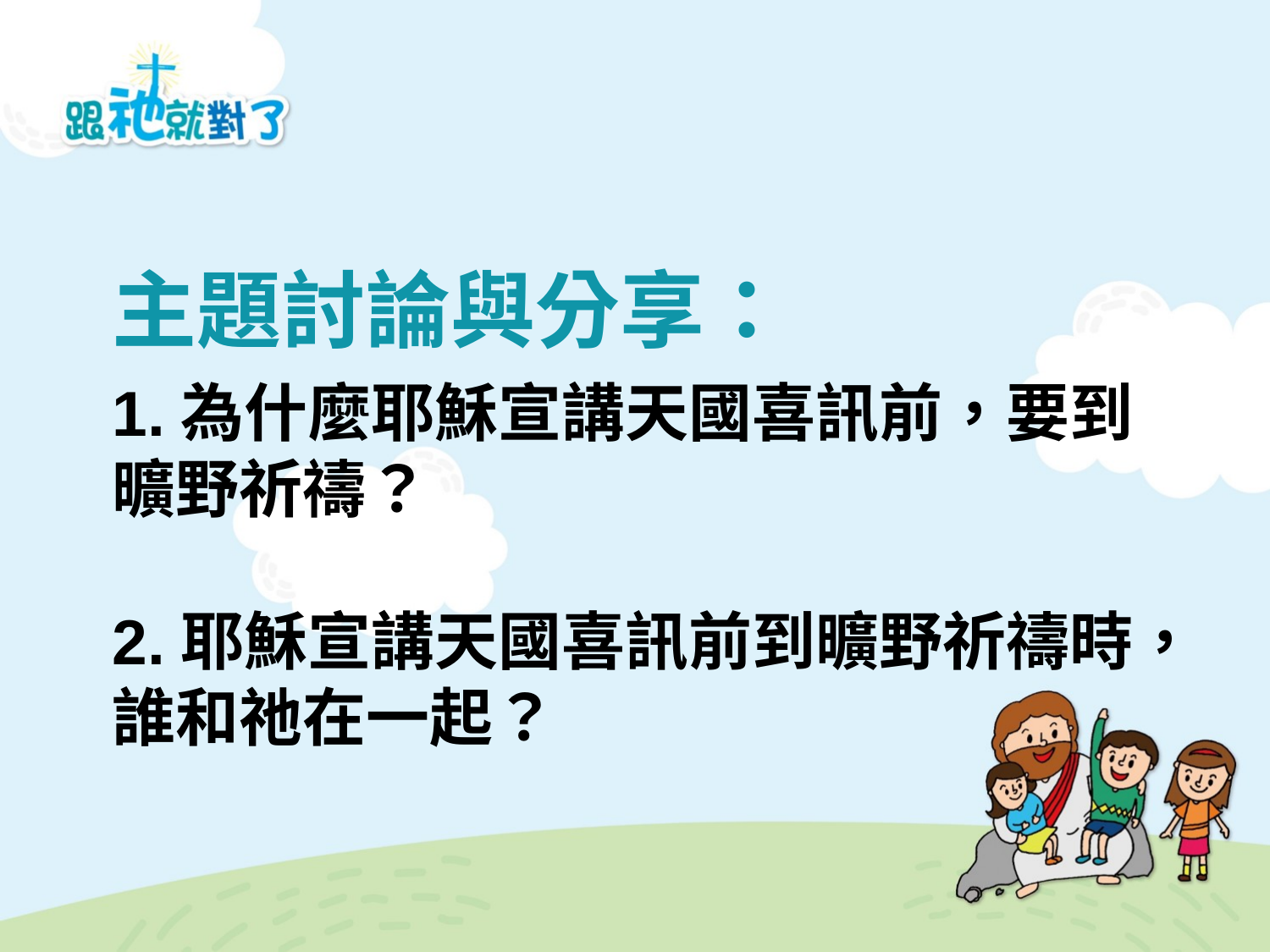

主題討論與分享：
1.為什麼耶穌宣講天國喜訊前，要到曠野祈禱？

2.耶穌宣講天國喜訊前到曠野祈禱時，誰和祂在一起？